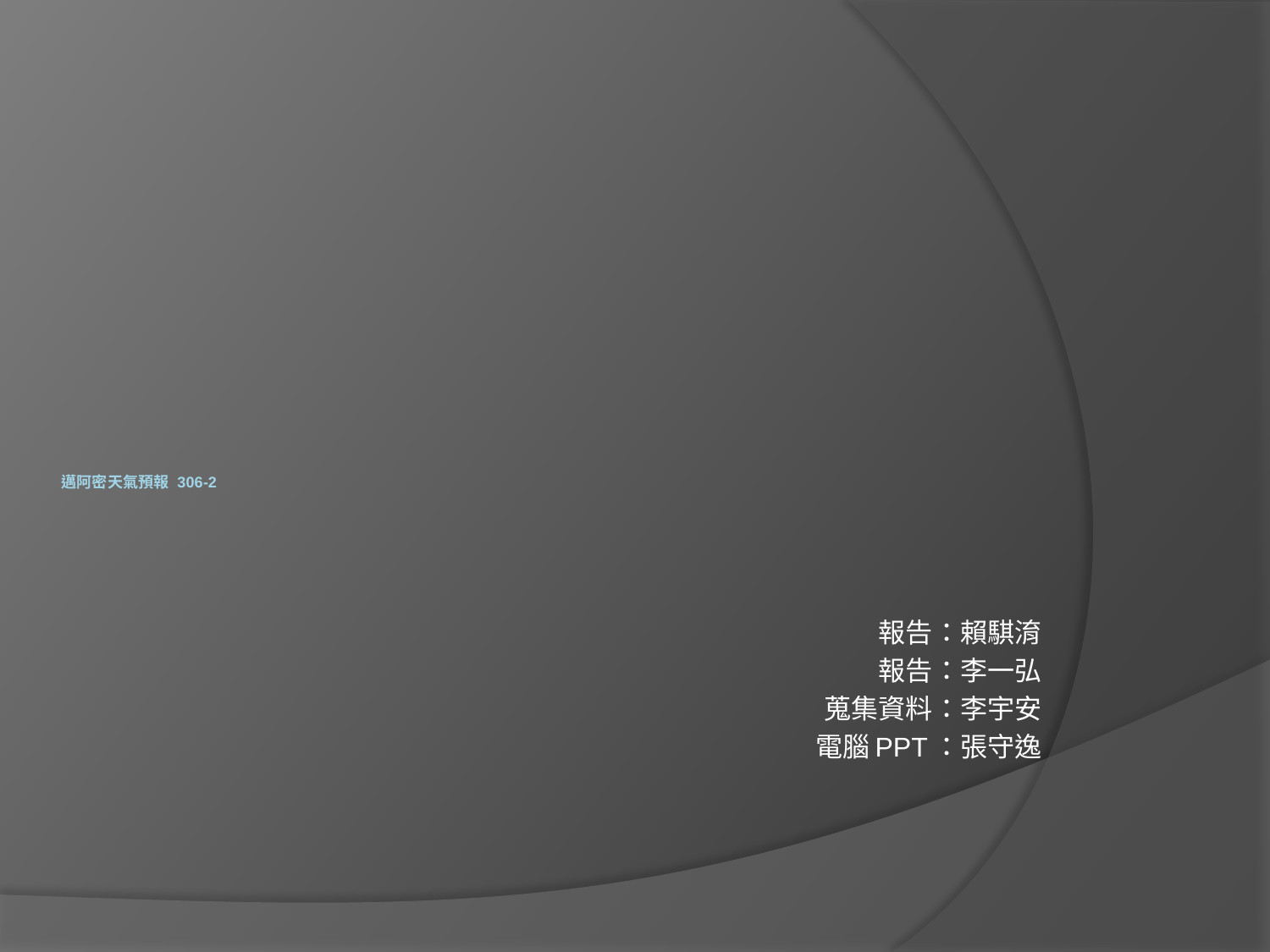

# 邁阿密天氣預報  306-2
報告：賴騏淯
報告：李一弘
蒐集資料：李宇安
電腦PPT：張守逸